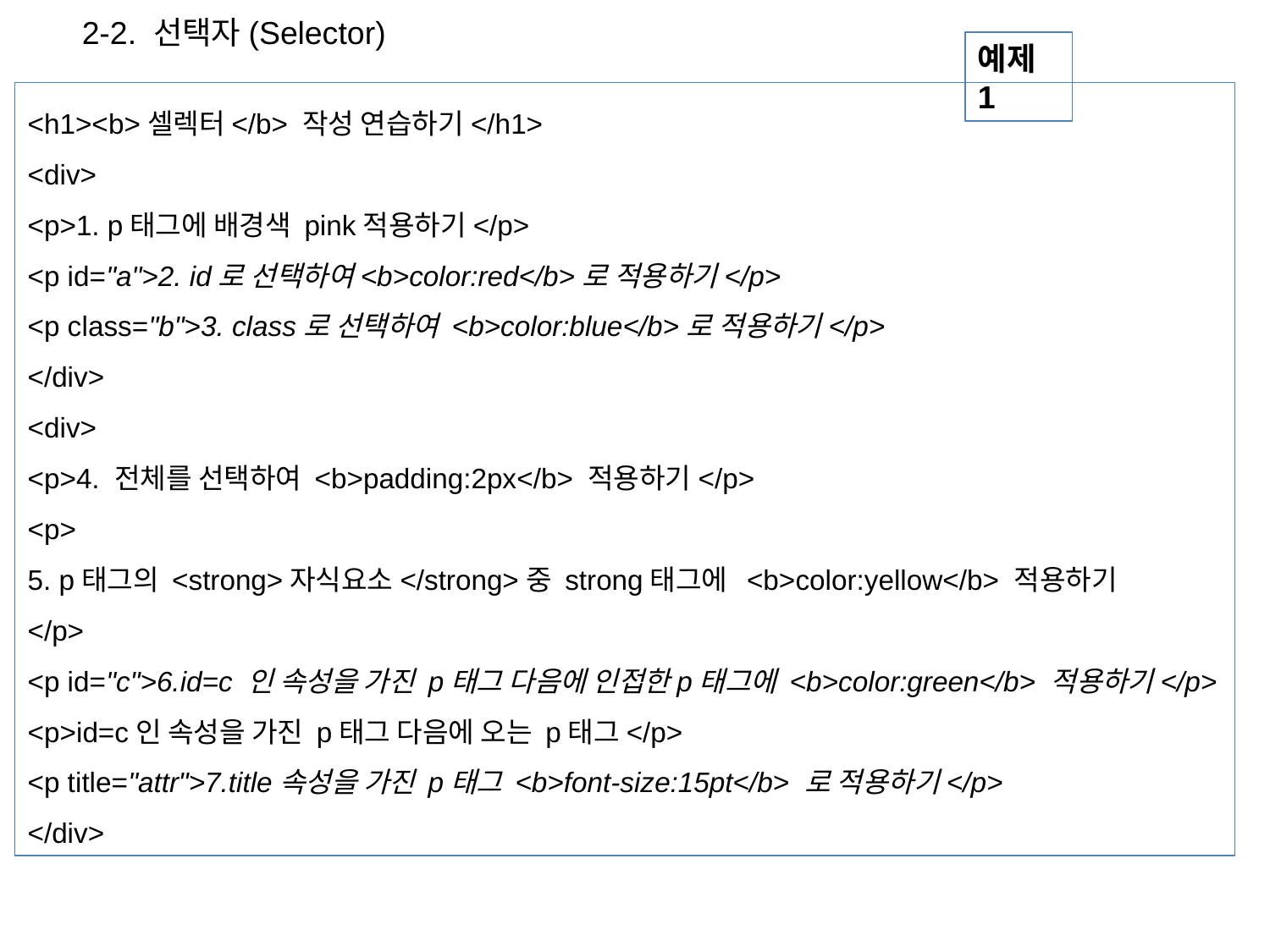

2-2. 선택자(Selector)
예제1
<h1><b>셀렉터</b> 작성 연습하기</h1>
<div>
<p>1. p태그에 배경색 pink적용하기</p>
<p id="a">2. id로 선택하여<b>color:red</b>로 적용하기</p>
<p class="b">3. class로 선택하여 <b>color:blue</b>로 적용하기</p>
</div>
<div>
<p>4. 전체를 선택하여 <b>padding:2px</b> 적용하기</p>
<p>
5. p태그의 <strong>자식요소</strong>중 strong태그에  <b>color:yellow</b> 적용하기
</p>
<p id="c">6.id=c 인 속성을 가진 p태그 다음에 인접한p태그에 <b>color:green</b> 적용하기</p>
<p>id=c인 속성을 가진 p태그 다음에 오는 p태그</p>
<p title="attr">7.title속성을 가진 p태그 <b>font-size:15pt</b> 로 적용하기</p>
</div>